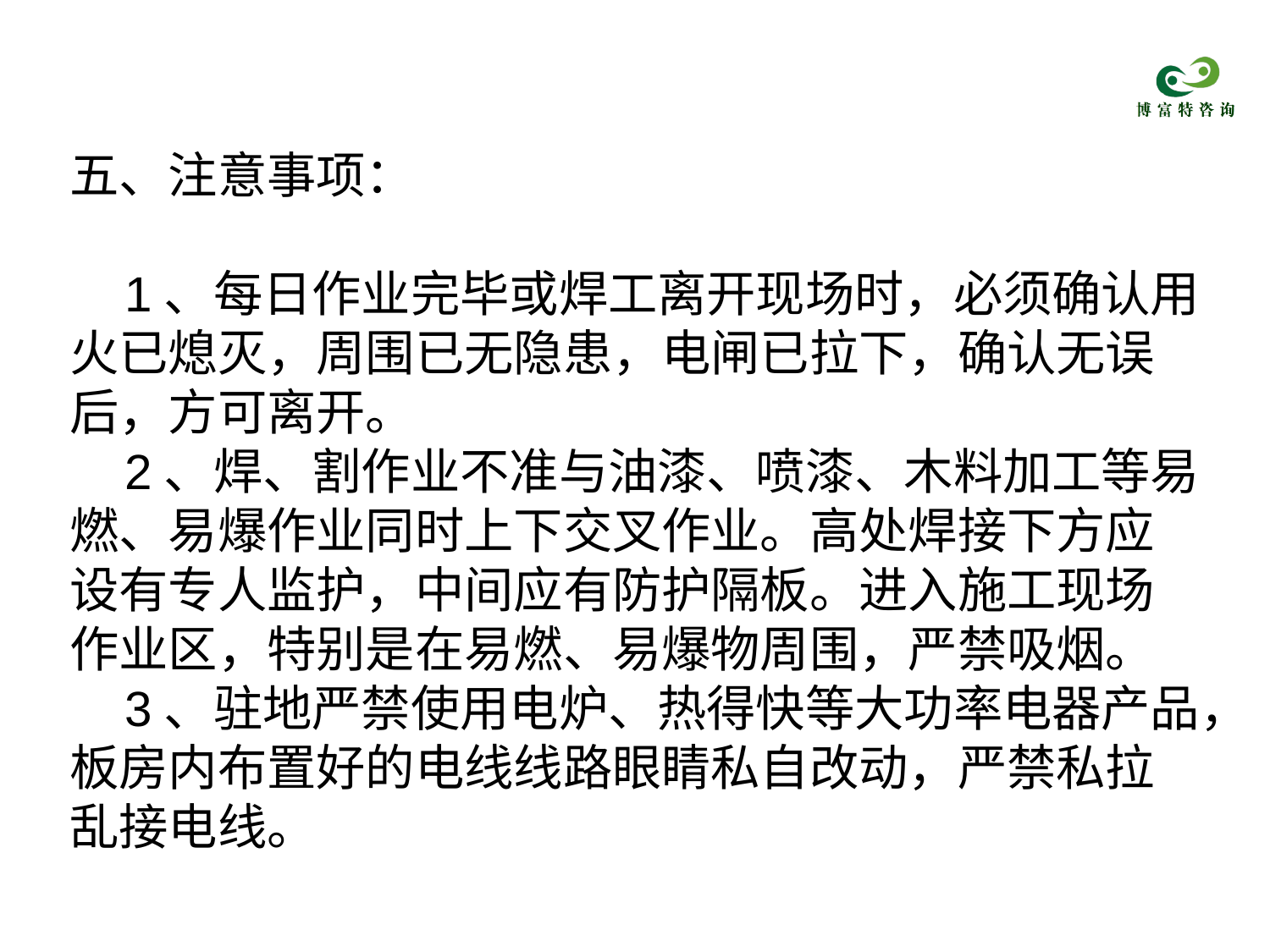

五、注意事项：

    1、每日作业完毕或焊工离开现场时，必须确认用火已熄灭，周围已无隐患，电闸已拉下，确认无误后，方可离开。
    2、焊、割作业不准与油漆、喷漆、木料加工等易燃、易爆作业同时上下交叉作业。高处焊接下方应设有专人监护，中间应有防护隔板。进入施工现场作业区，特别是在易燃、易爆物周围，严禁吸烟。
    3、驻地严禁使用电炉、热得快等大功率电器产品，板房内布置好的电线线路眼睛私自改动，严禁私拉乱接电线。